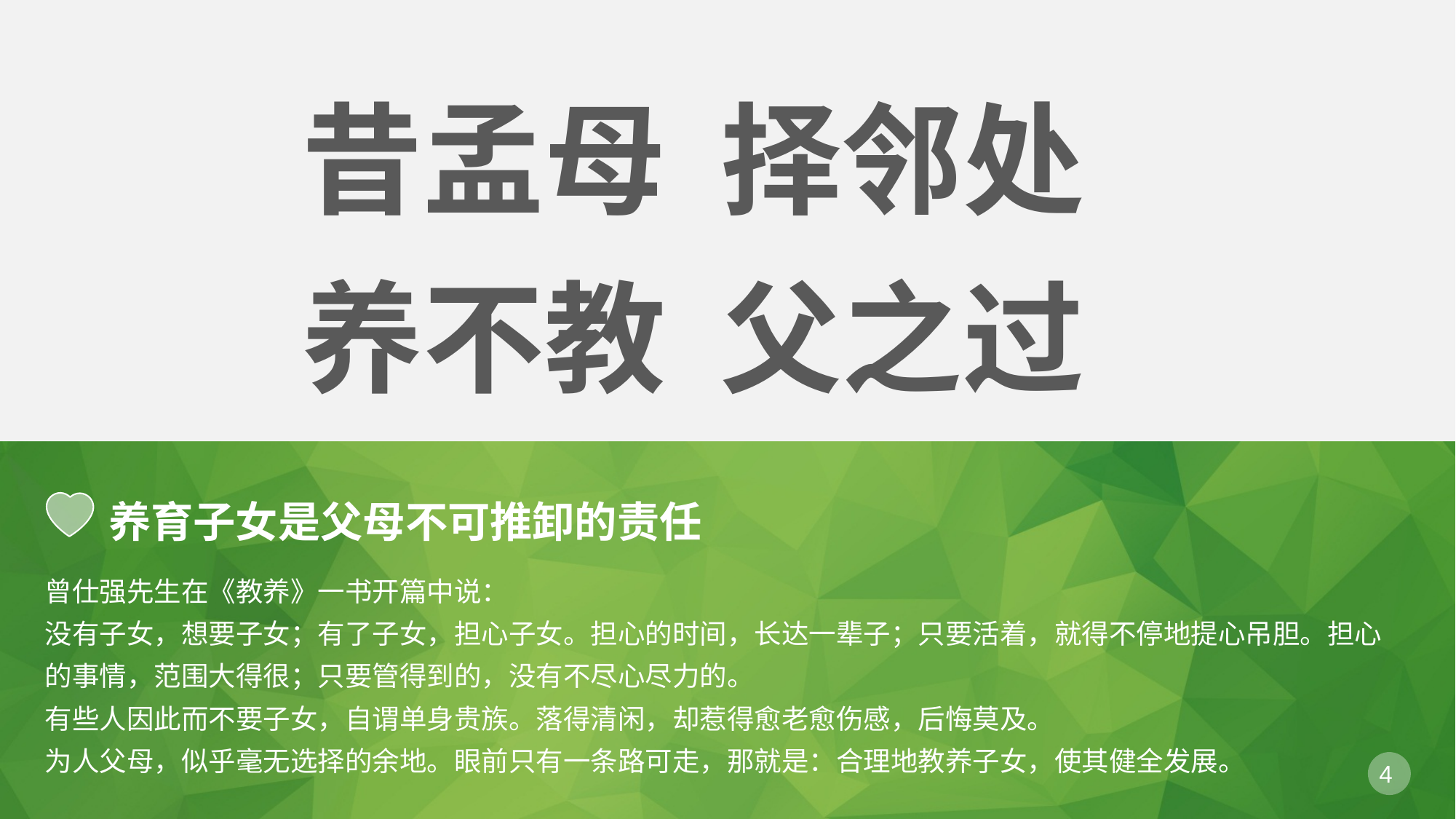

昔孟母  择邻处
养不教  父之过
养育子女是父母不可推卸的责任

曾仕强先生在《教养》一书开篇中说：
没有子女，想要子女；有了子女，担心子女。担心的时间，长达一辈子；只要活着，就得不停地提心吊胆。担心 的事情，范围大得很；只要管得到的，没有不尽心尽力的。
有些人因此而不要子女，自谓单身贵族。落得清闲，却惹得愈老愈伤感，后悔莫及。
为人父母，似乎毫无选择的余地。眼前只有一条路可走，那就是：合理地教养子女，使其健全发展。